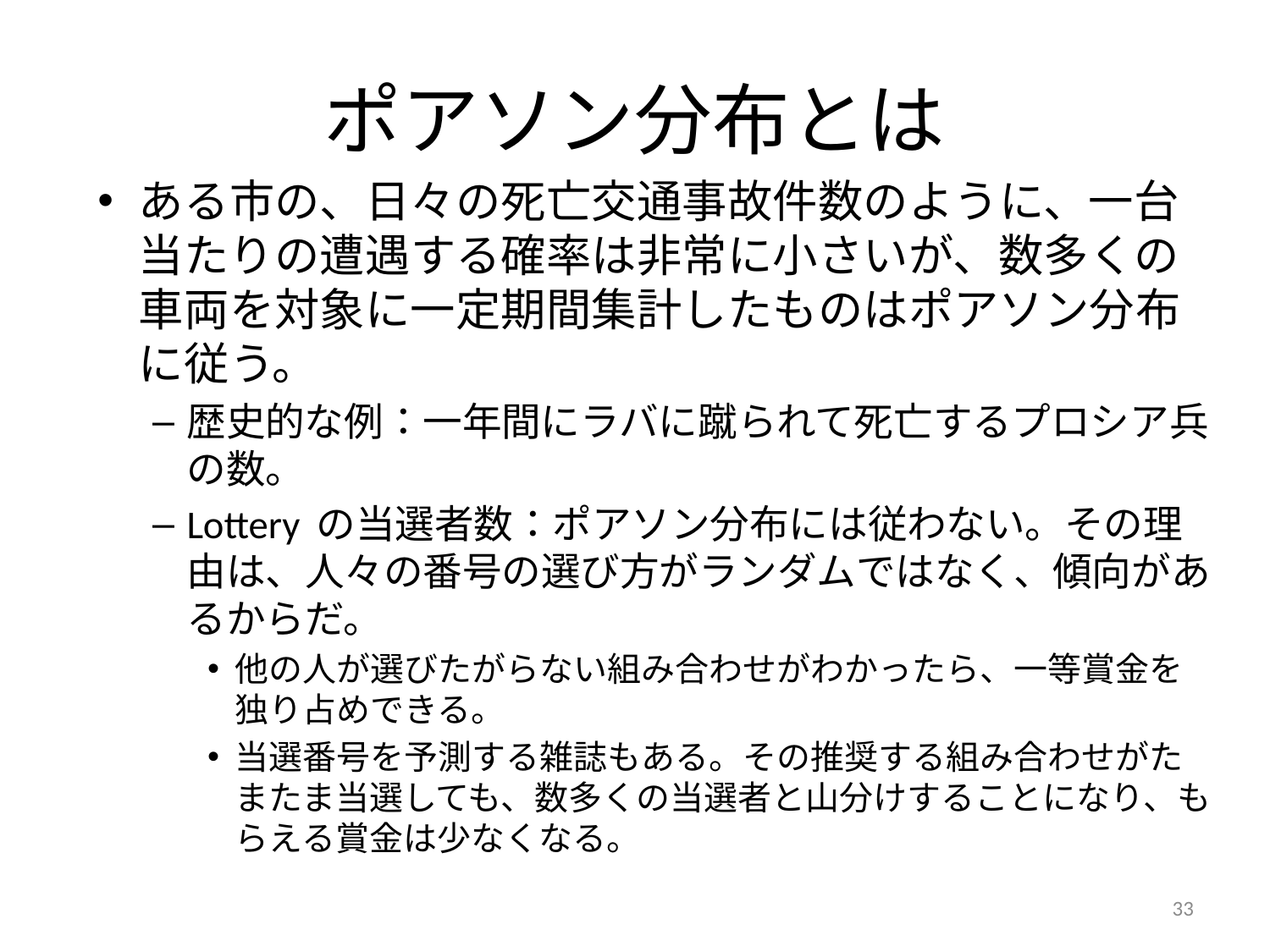

# ポアソン分布とは
ある市の、日々の死亡交通事故件数のように、一台当たりの遭遇する確率は非常に小さいが、数多くの車両を対象に一定期間集計したものはポアソン分布に従う。
歴史的な例：一年間にラバに蹴られて死亡するプロシア兵の数。
Lottery の当選者数：ポアソン分布には従わない。その理由は、人々の番号の選び方がランダムではなく、傾向があるからだ。
他の人が選びたがらない組み合わせがわかったら、一等賞金を独り占めできる。
当選番号を予測する雑誌もある。その推奨する組み合わせがたまたま当選しても、数多くの当選者と山分けすることになり、もらえる賞金は少なくなる。

33